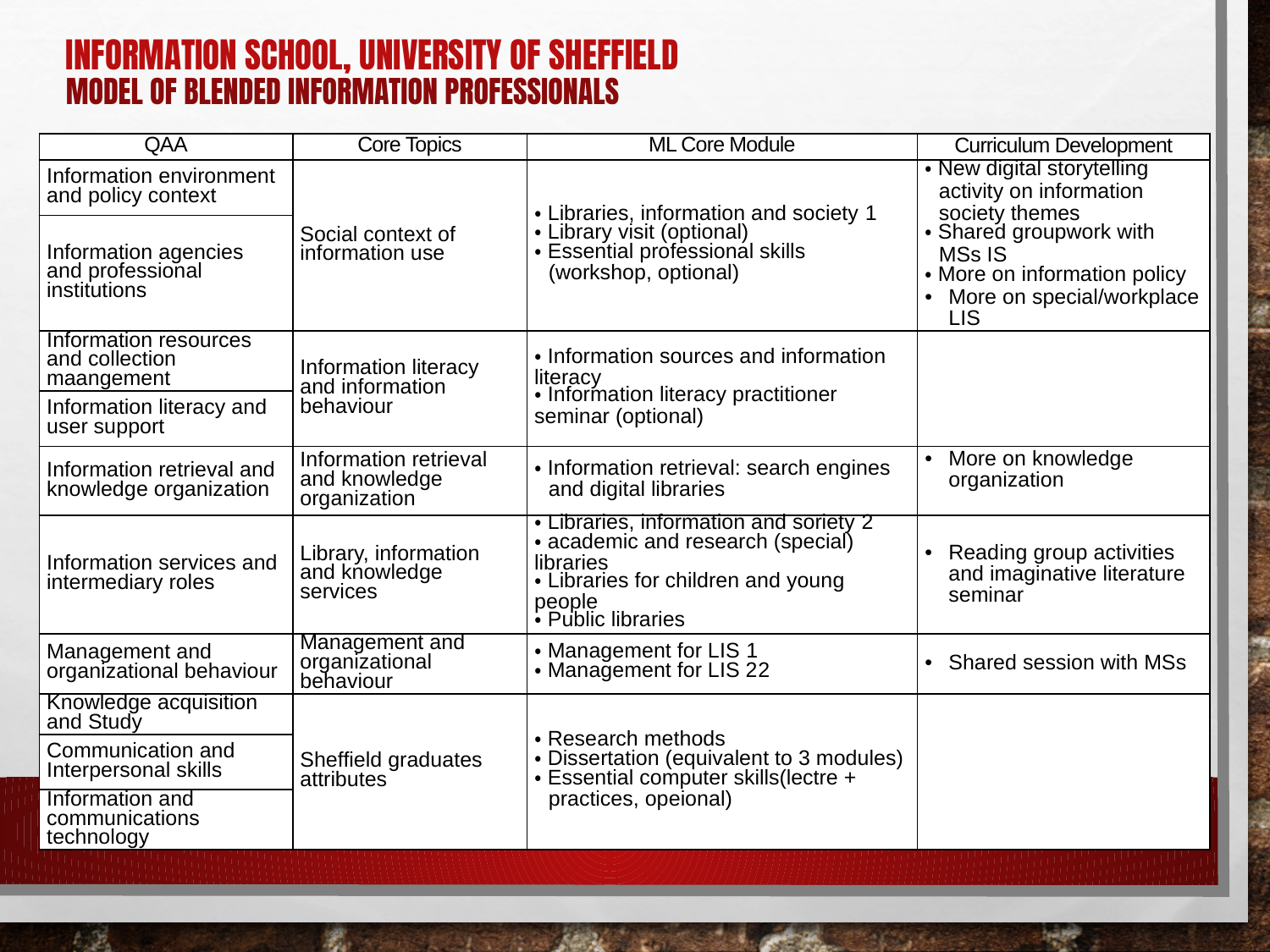

# Information School, University of Sheffield Model of Blended Information Professionals
| QAA | Core Topics | ML Core Module | Curriculum Development |
| --- | --- | --- | --- |
| Information environment and policy context | Social context of information use | ・Libraries, information and society 1 ・Library visit (optional) ・Essential professional skills (workshop, optional) | ・New digital storytelling activity on information society themes ・Shared groupwork with MSs IS ・More on information policy More on special/workplace LIS |
| Information agencies and professional institutions |  |  |  |
| Information resources and collection maangement | Information literacy and information behaviour | ・Information sources and information literacy ・Information literacy practitioner seminar (optional) |  |
| Information literacy and user support |  |  |  |
| Information retrieval and knowledge organization | Information retrieval and knowledge organization | ・Information retrieval: search engines and digital libraries | More on knowledge organization |
| Information services and intermediary roles | Library, information and knowledge services | ・Libraries, information and soriety 2 ・academic and research (special) libraries ・Libraries for children and young people ・Public libraries | Reading group activities and imaginative literature seminar |
| Management and organizational behaviour | Management and organizational behaviour | ・Management for LIS 1 ・Management for LIS 22 | Shared session with MSs |
| Knowledge acquisition and Study | Sheffield graduates attributes | ・Research methods ・Dissertation (equivalent to 3 modules) ・Essential computer skills(lectre + practices, opeional) |  |
| Communication and Interpersonal skills |  |  |  |
| Information and communications technology |  |  |  |